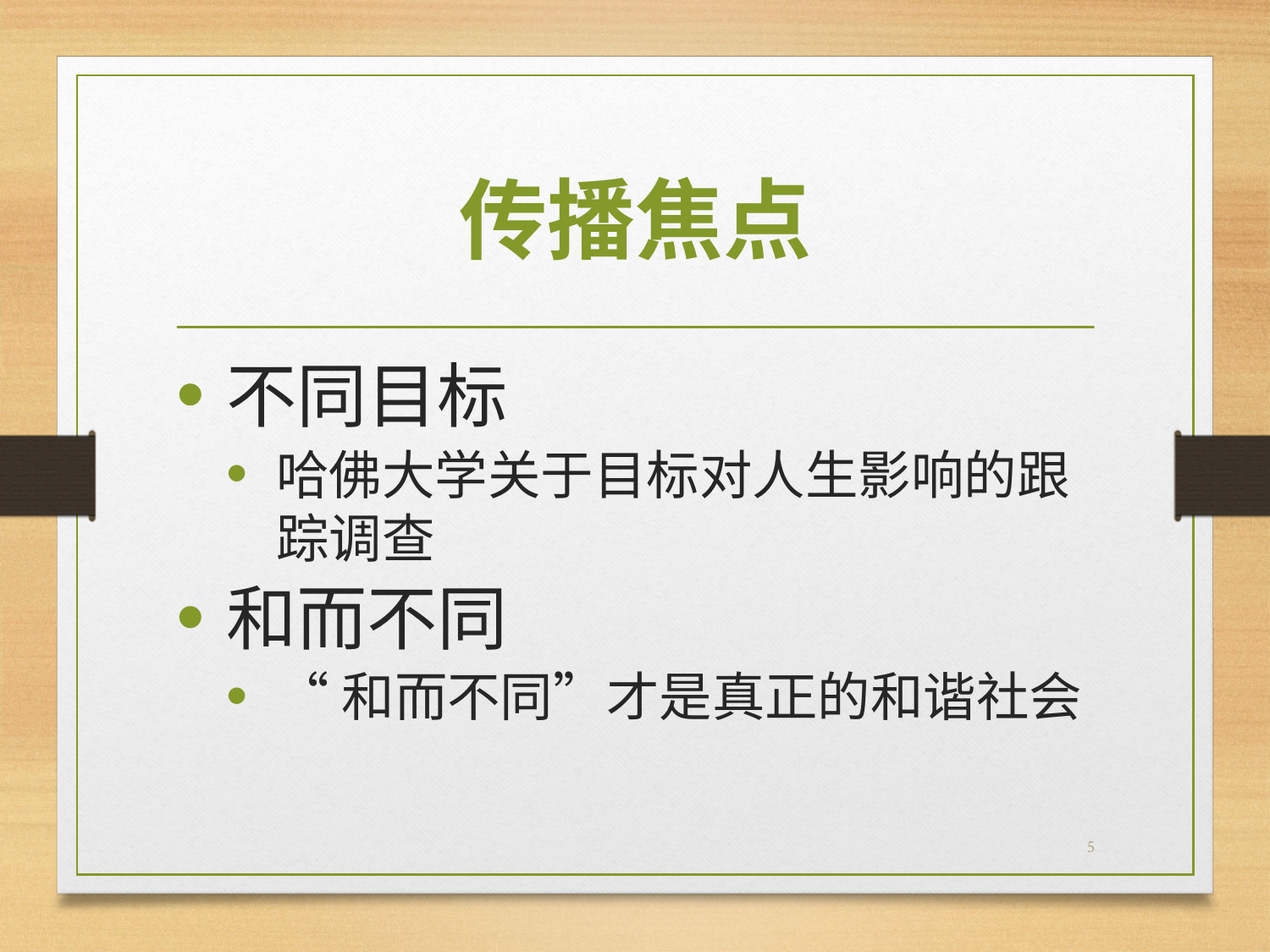

# 传播焦点
不同目标
哈佛大学关于目标对人生影响的跟踪调查
和而不同
“和而不同”才是真正的和谐社会
5